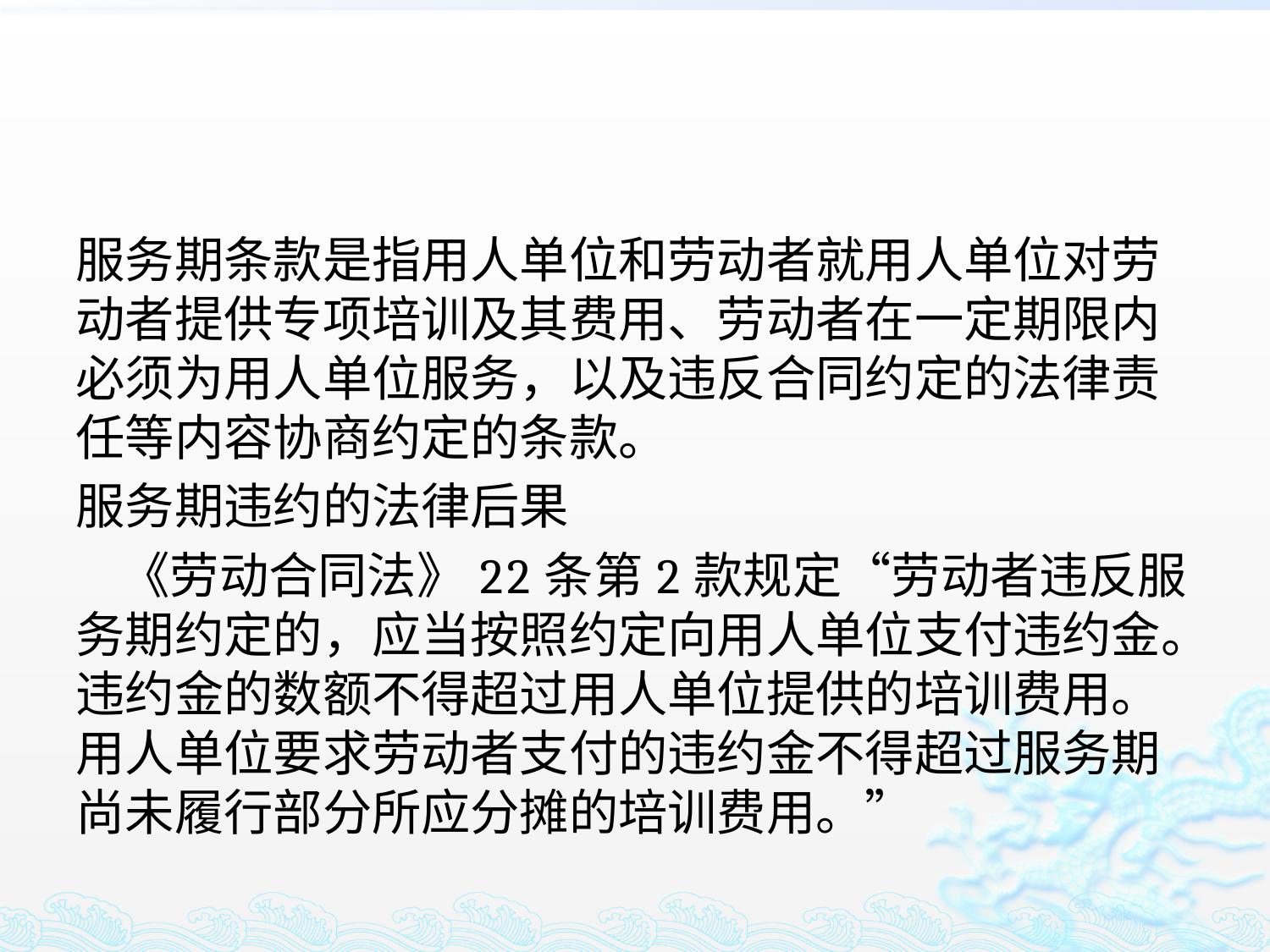

#
服务期条款是指用人单位和劳动者就用人单位对劳动者提供专项培训及其费用、劳动者在一定期限内必须为用人单位服务，以及违反合同约定的法律责任等内容协商约定的条款。
服务期违约的法律后果
   《劳动合同法》22条第2款规定“劳动者违反服务期约定的，应当按照约定向用人单位支付违约金。违约金的数额不得超过用人单位提供的培训费用。用人单位要求劳动者支付的违约金不得超过服务期尚未履行部分所应分摊的培训费用。”